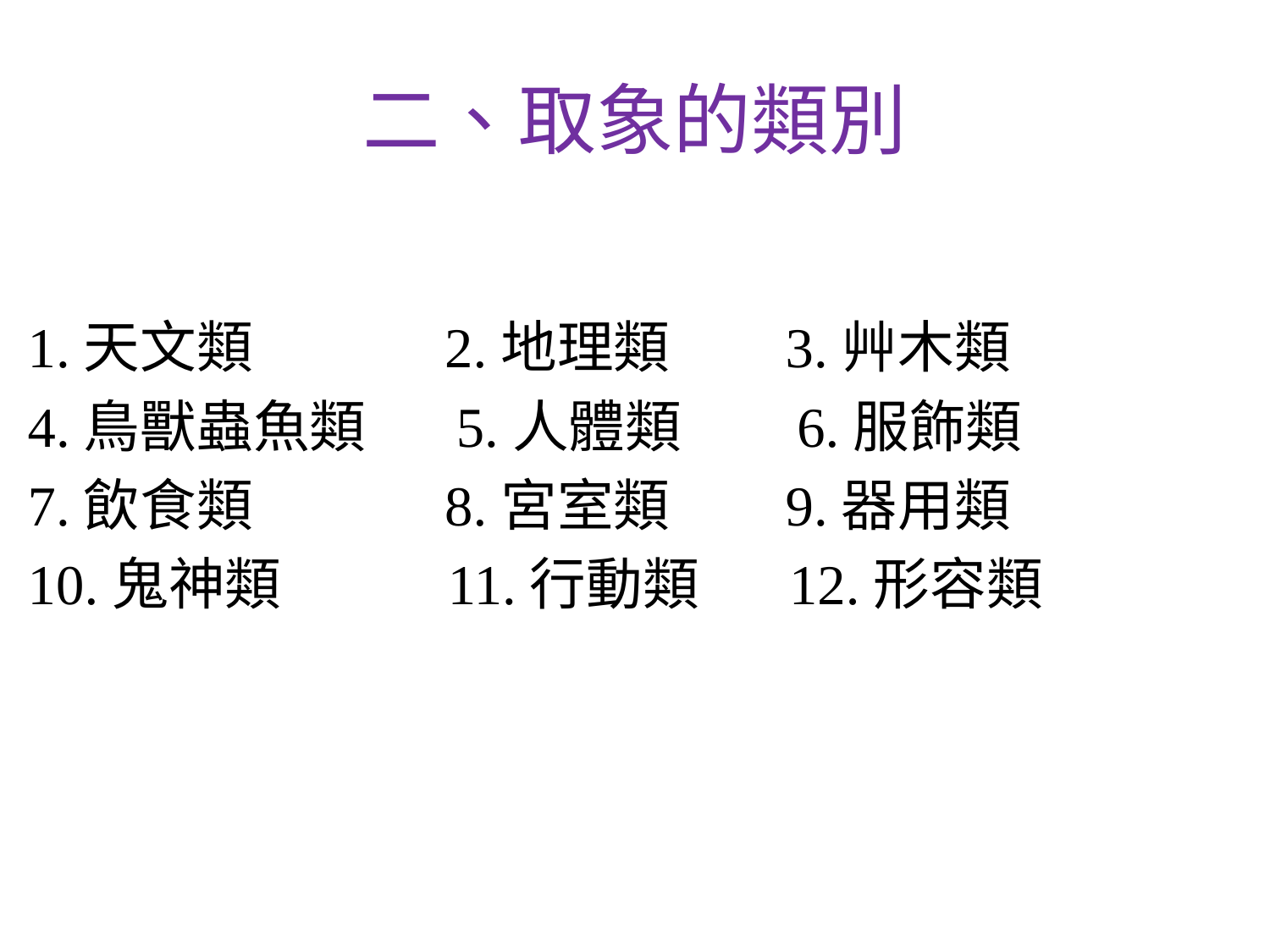

# 二、取象的類別

1.天文類              2.地理類        3.艸木類
4.鳥獸蟲魚類      5.人體類        6.服飾類
7.飲食類              8.宮室類        9.器用類
10.鬼神類            11.行動類      12.形容類